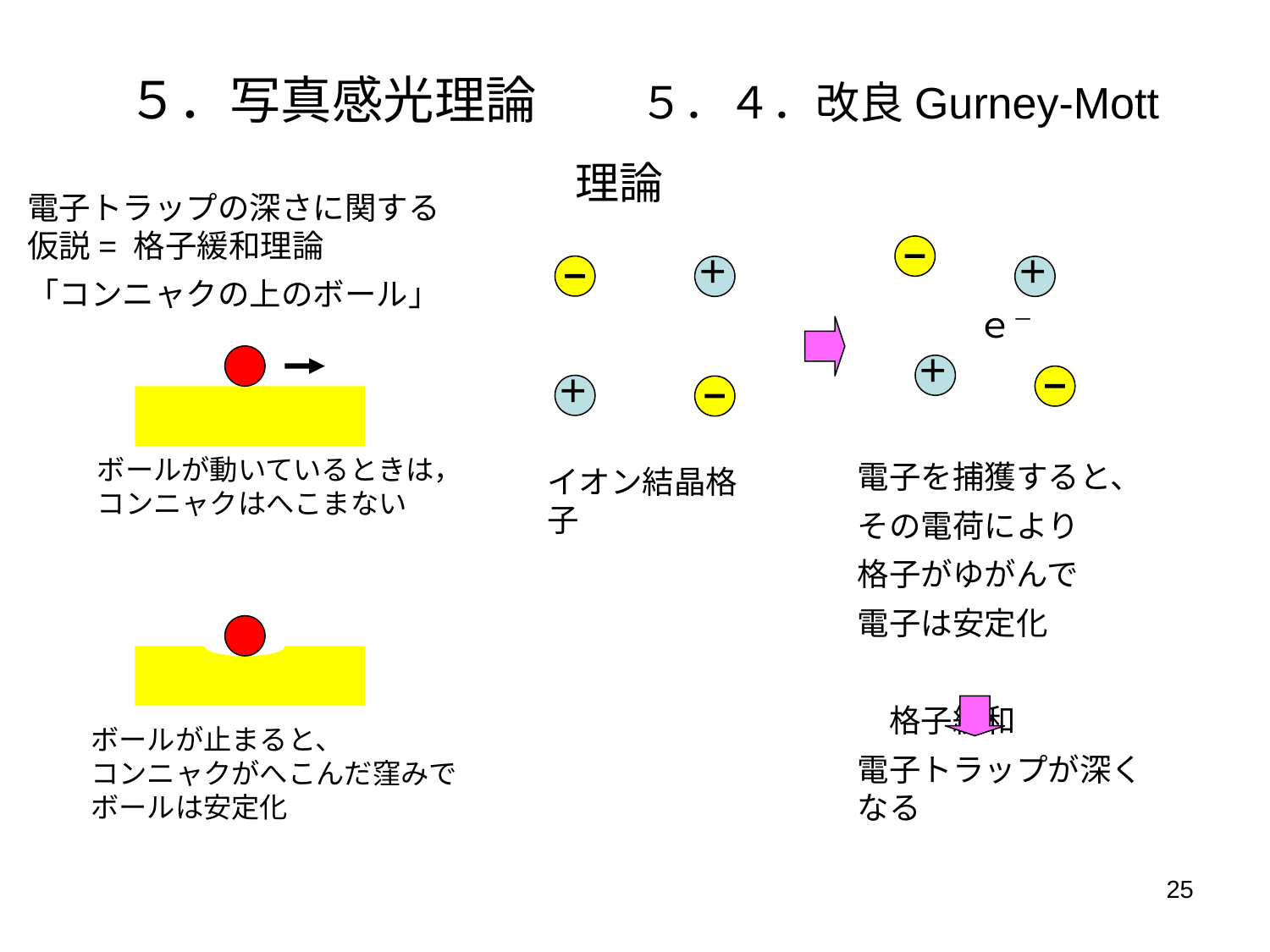

# ５．写真感光理論　　５．４．改良Gurney-Mott理論
電子トラップの深さに関する仮説= 格子緩和理論
「コンニャクの上のボール」

＋

＋

イオン結晶格子
＋

ｅ－

＋

ボールが動いているときは，コンニャクはへこまない
電子を捕獲すると、
その電荷により
格子がゆがんで
電子は安定化

　格子緩和
電子トラップが深くなる

ボールが止まると、
コンニャクがへこんだ窪みで
ボールは安定化
25